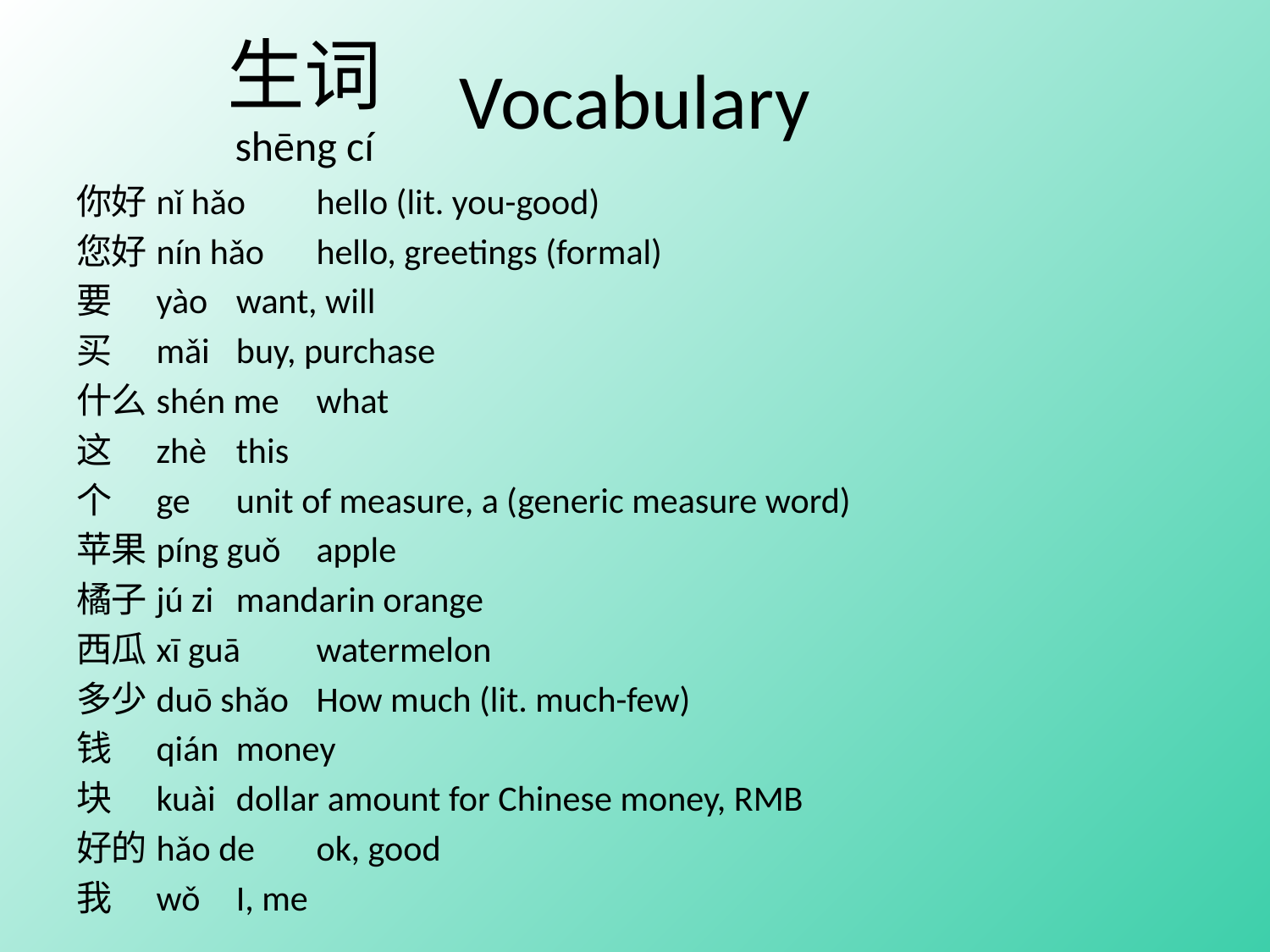

# Vocabulary
生词
shēng cí
你好	nǐ hǎo 		hello (lit. you-good)
您好	nín hǎo		hello, greetings (formal)
要		yào			want, will
买		mǎi			buy, purchase
什么	shén me 	what
这		zhè 		this
个 		ge			unit of measure, a (generic measure word)
苹果	píng guǒ	apple
橘子	jú zi			mandarin orange
西瓜	xī guā		watermelon
多少	duō shǎo	How much (lit. much-few)
钱		qián		money
块		kuài		dollar amount for Chinese money, RMB
好的	hǎo de		ok, good
我		wǒ			I, me